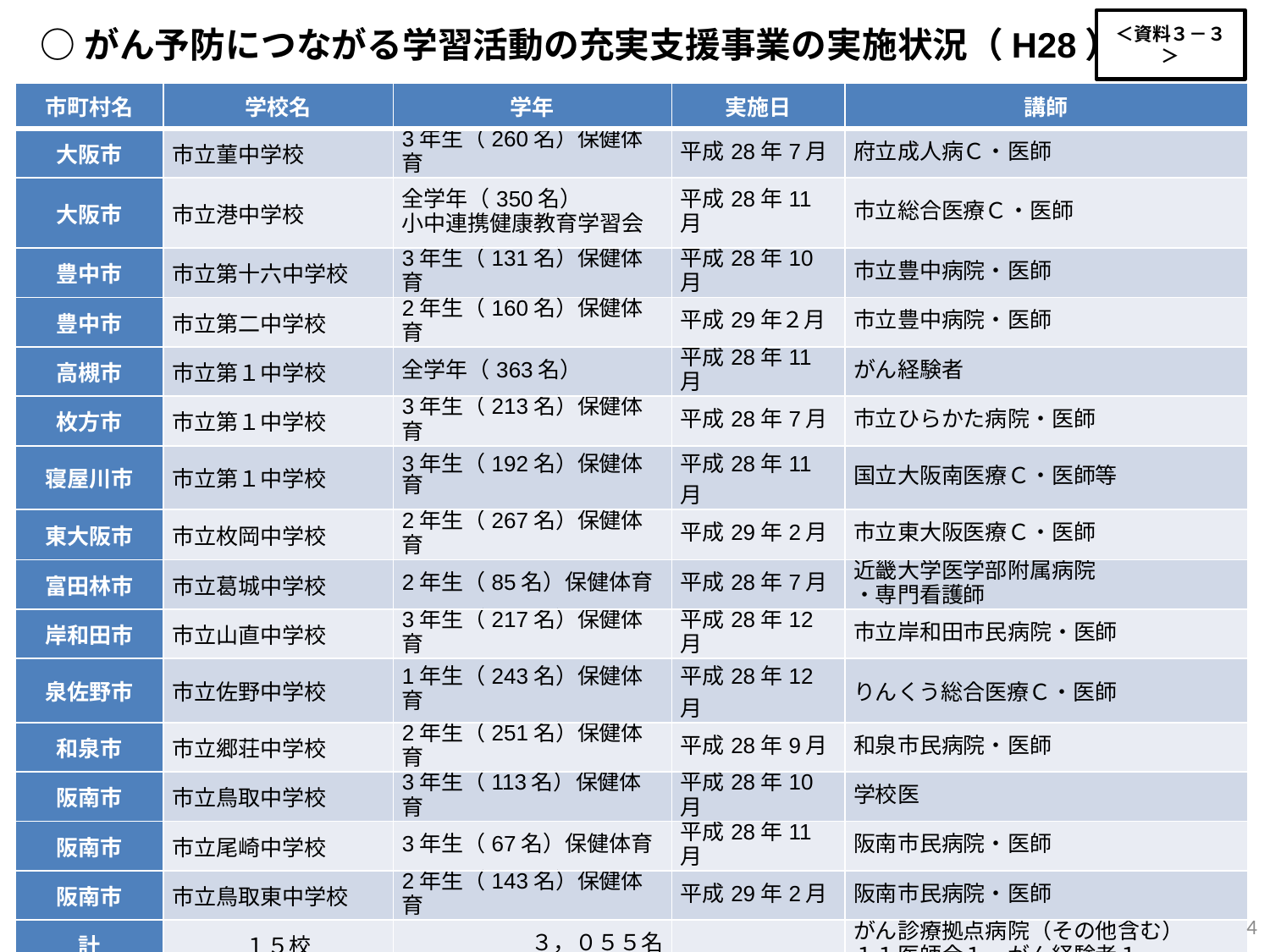

＜資料３－３＞
○がん予防につながる学習活動の充実支援事業の実施状況（H28）
| 市町村名 | 学校名 | 学年 | 実施日 | 講師 |
| --- | --- | --- | --- | --- |
| 大阪市 | 市立菫中学校 | 3年生（260名）保健体育 | 平成28年7月 | 府立成人病Ｃ・医師 |
| 大阪市 | 市立港中学校 | 全学年（350名） 小中連携健康教育学習会 | 平成28年11月 | 市立総合医療Ｃ・医師 |
| 豊中市 | 市立第十六中学校 | 3年生（131名）保健体育 | 平成28年10月 | 市立豊中病院・医師 |
| 豊中市 | 市立第二中学校 | 2年生（160名）保健体育 | 平成29年２月 | 市立豊中病院・医師 |
| 高槻市 | 市立第１中学校 | 全学年（363名） | 平成28年11月 | がん経験者 |
| 枚方市 | 市立第１中学校 | 3年生（213名）保健体育 | 平成28年7月 | 市立ひらかた病院・医師 |
| 寝屋川市 | 市立第１中学校 | 3年生（192名）保健体育 | 平成28年11月 | 国立大阪南医療Ｃ・医師等 |
| 東大阪市 | 市立枚岡中学校 | 2年生（267名）保健体育 | 平成29年2月 | 市立東大阪医療Ｃ・医師 |
| 富田林市 | 市立葛城中学校 | 2年生（85名）保健体育 | 平成28年7月 | 近畿大学医学部附属病院 ・専門看護師 |
| 岸和田市 | 市立山直中学校 | 3年生（217名）保健体育 | 平成28年12月 | 市立岸和田市民病院・医師 |
| 泉佐野市 | 市立佐野中学校 | 1年生（243名）保健体育 | 平成28年12月 | りんくう総合医療Ｃ・医師 |
| 和泉市 | 市立郷荘中学校 | 2年生（251名）保健体育 | 平成28年9月 | 和泉市民病院・医師 |
| 阪南市 | 市立鳥取中学校 | 3年生（113名）保健体育 | 平成28年10月 | 学校医 |
| 阪南市 | 市立尾崎中学校 | 3年生（67名）保健体育 | 平成28年11月 | 阪南市民病院・医師 |
| 阪南市 | 市立鳥取東中学校 | 2年生（143名）保健体育 | 平成29年2月 | 阪南市民病院・医師 |
| 計 | １５校 | ３，０５５名 |  | がん診療拠点病院（その他含む） １１医師会１、がん経験者１ |
4